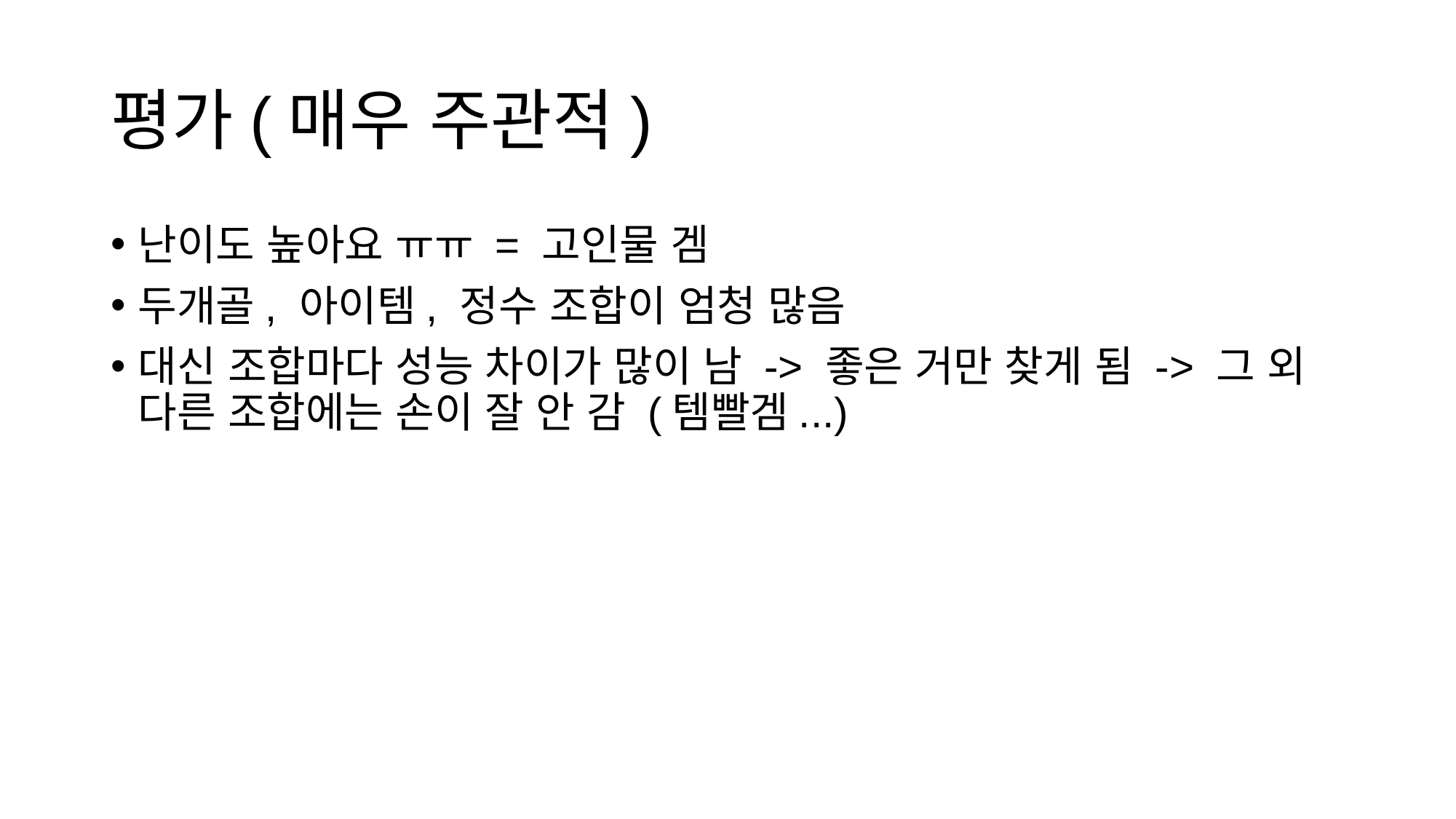

# 평가(매우 주관적)
난이도 높아요 ㅠㅠ = 고인물 겜
두개골, 아이템, 정수 조합이 엄청 많음
대신 조합마다 성능 차이가 많이 남 -> 좋은 거만 찾게 됨 -> 그 외 다른 조합에는 손이 잘 안 감 (템빨겜...)